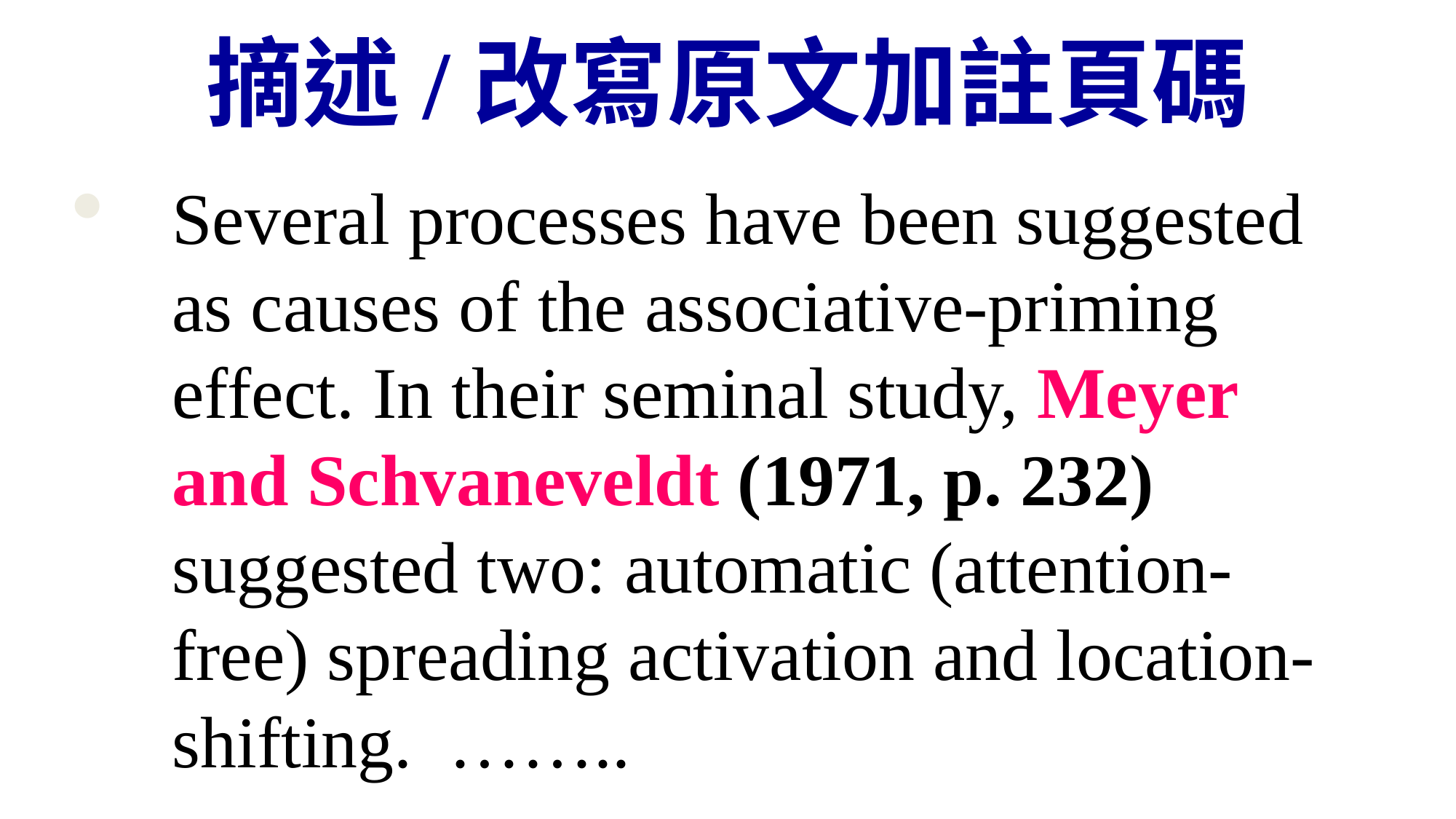

# 摘述/改寫原文加註頁碼
Several processes have been suggested as causes of the associative-priming effect. In their seminal study, Meyer and Schvaneveldt (1971, p. 232) suggested two: automatic (attention-free) spreading activation and location-shifting.  ……..